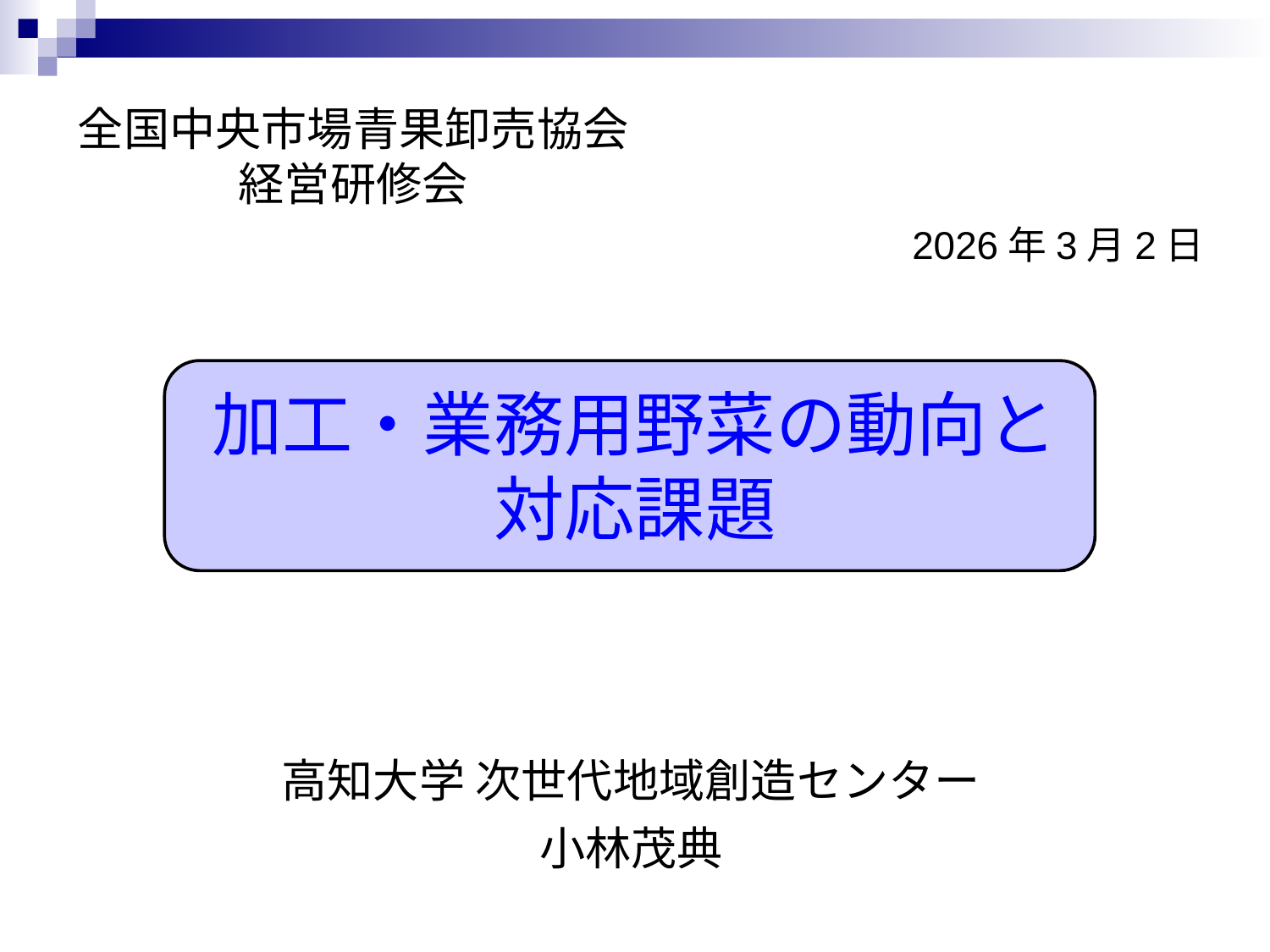

全国中央市場青果卸売協会
経営研修会
2026年3月2日

加工・業務用野菜の動向と
対応課題
高知大学 次世代地域創造センター
小林茂典
1
1